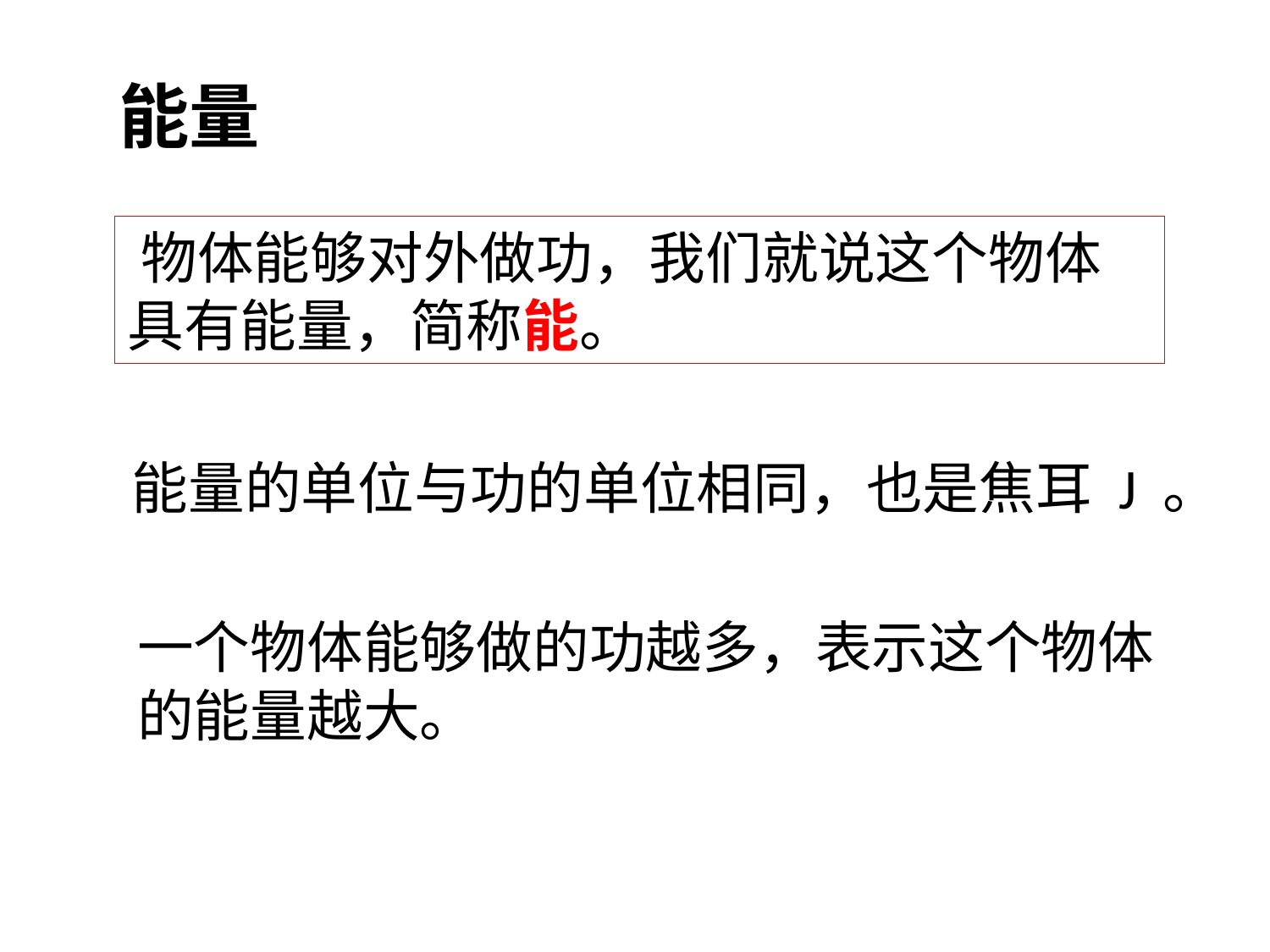

能量
﻿物体能够对外做功，我们就说这个物体具有能量，简称能。
能量的单位与功的单位相同，也是焦耳 ﻿﻿﻿﻿J 。
一个物体能够做的功越多，表示这个物体的能量越大。